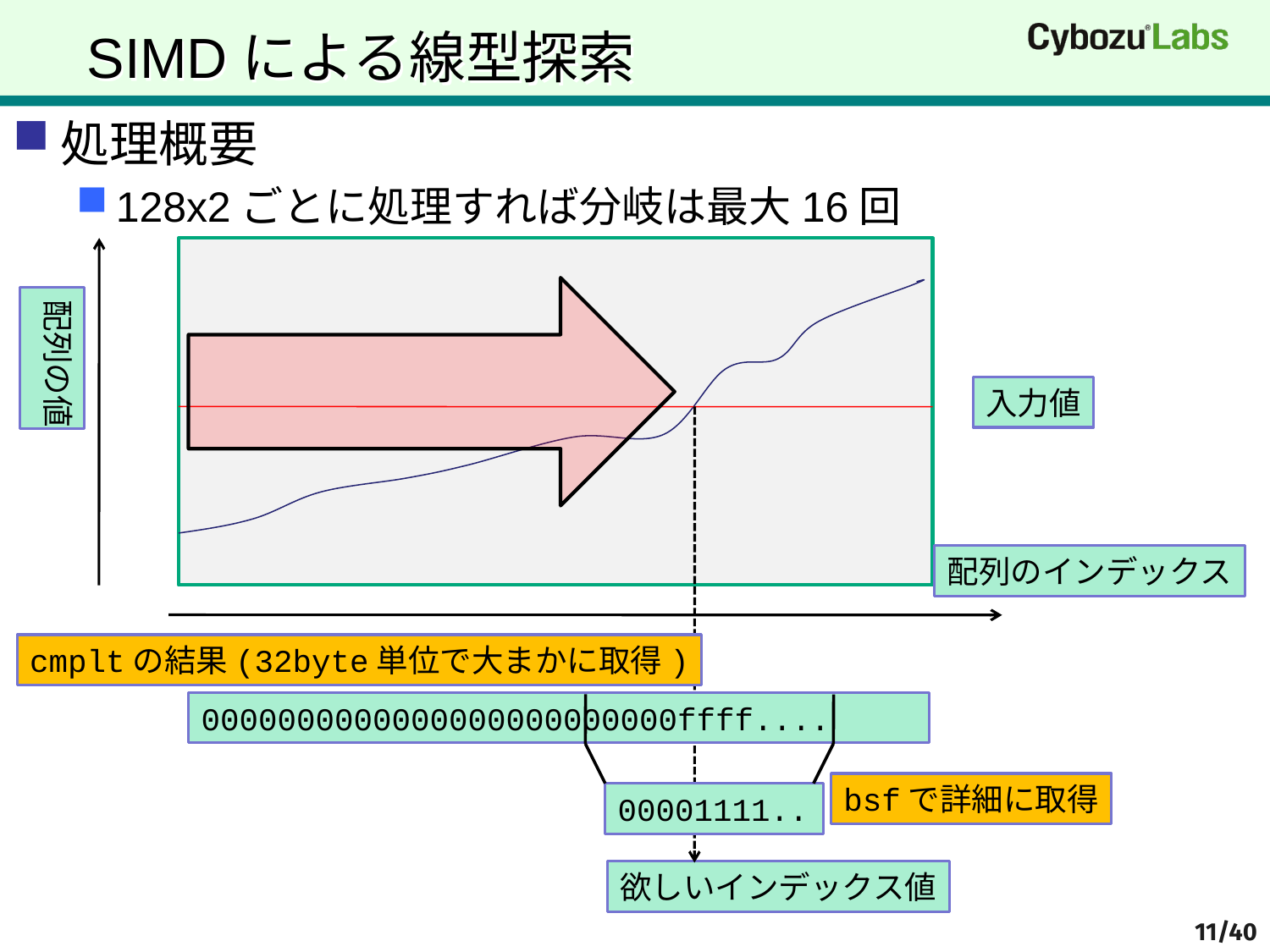

# SIMDによる線型探索
処理概要
128x2ごとに処理すれば分岐は最大16回

配列の値
入力値
配列のインデックス
cmpltの結果(32byte単位で大まかに取得)
0000000000000000000000000ffff....
bsfで詳細に取得
00001111..
欲しいインデックス値

11/40